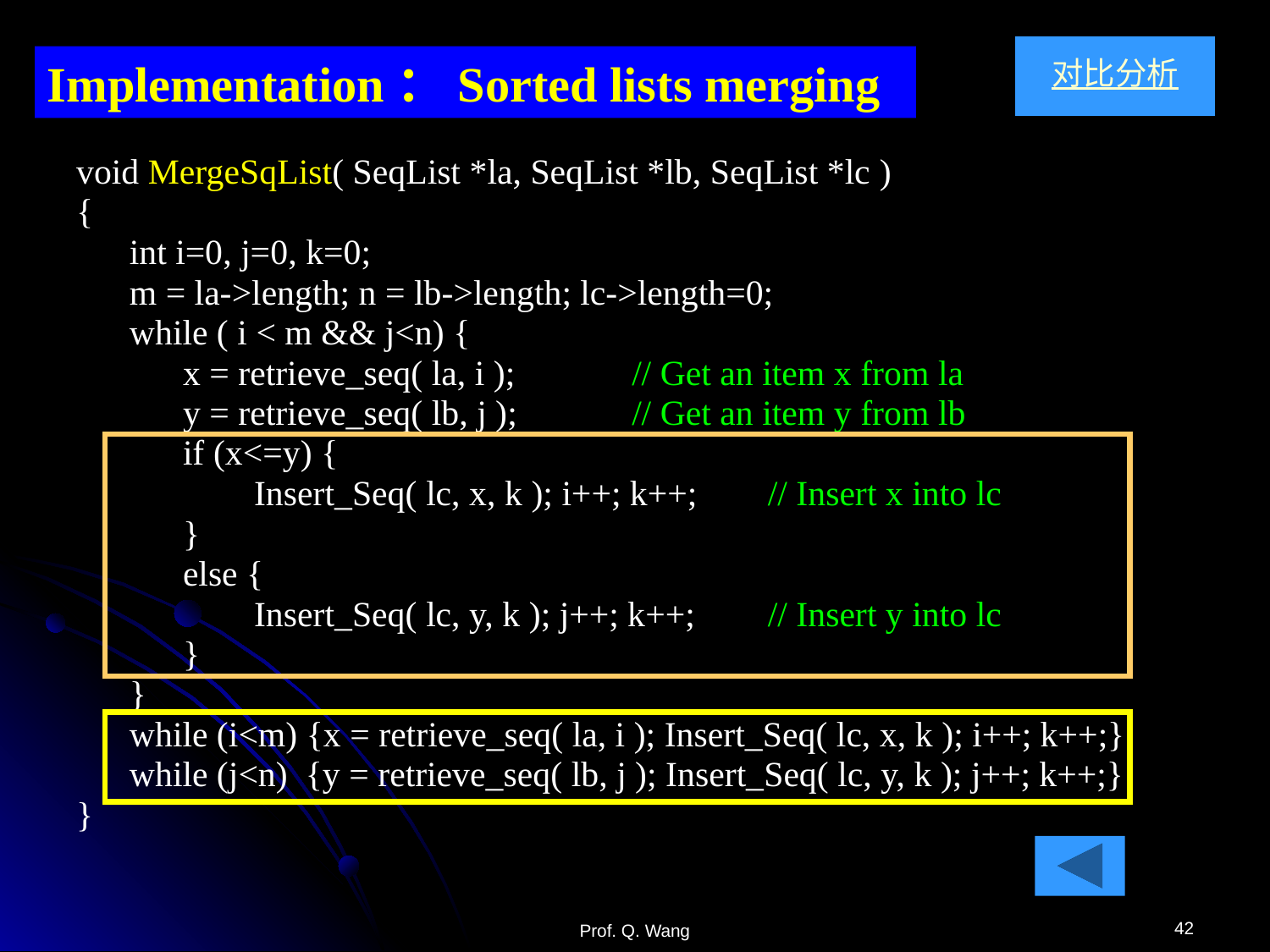

对比分析
Implementation：Sorted lists merging
void MergeSqList( SeqList *la, SeqList *lb, SeqList *lc )
{
      int i=0, j=0, k=0;
      m = la->length; n = lb->length; lc->length=0;
      while ( i < m && j<n) {
            x = retrieve_seq( la, i );  	// Get an item x from la
            y = retrieve_seq( lb, j );  	// Get an item y from lb
            if (x<=y) {
                    Insert_Seq( lc, x, k ); i++; k++;	 // Insert x into lc
            }
            else {
                    Insert_Seq( lc, y, k ); j++; k++;	 // Insert y into lc
            }
      }
      while (i<m) {x = retrieve_seq( la, i ); Insert_Seq( lc, x, k ); i++; k++;}
      while (j<n)  {y = retrieve_seq( lb, j ); Insert_Seq( lc, y, k ); j++; k++;}
}

42

Prof. Q. Wang